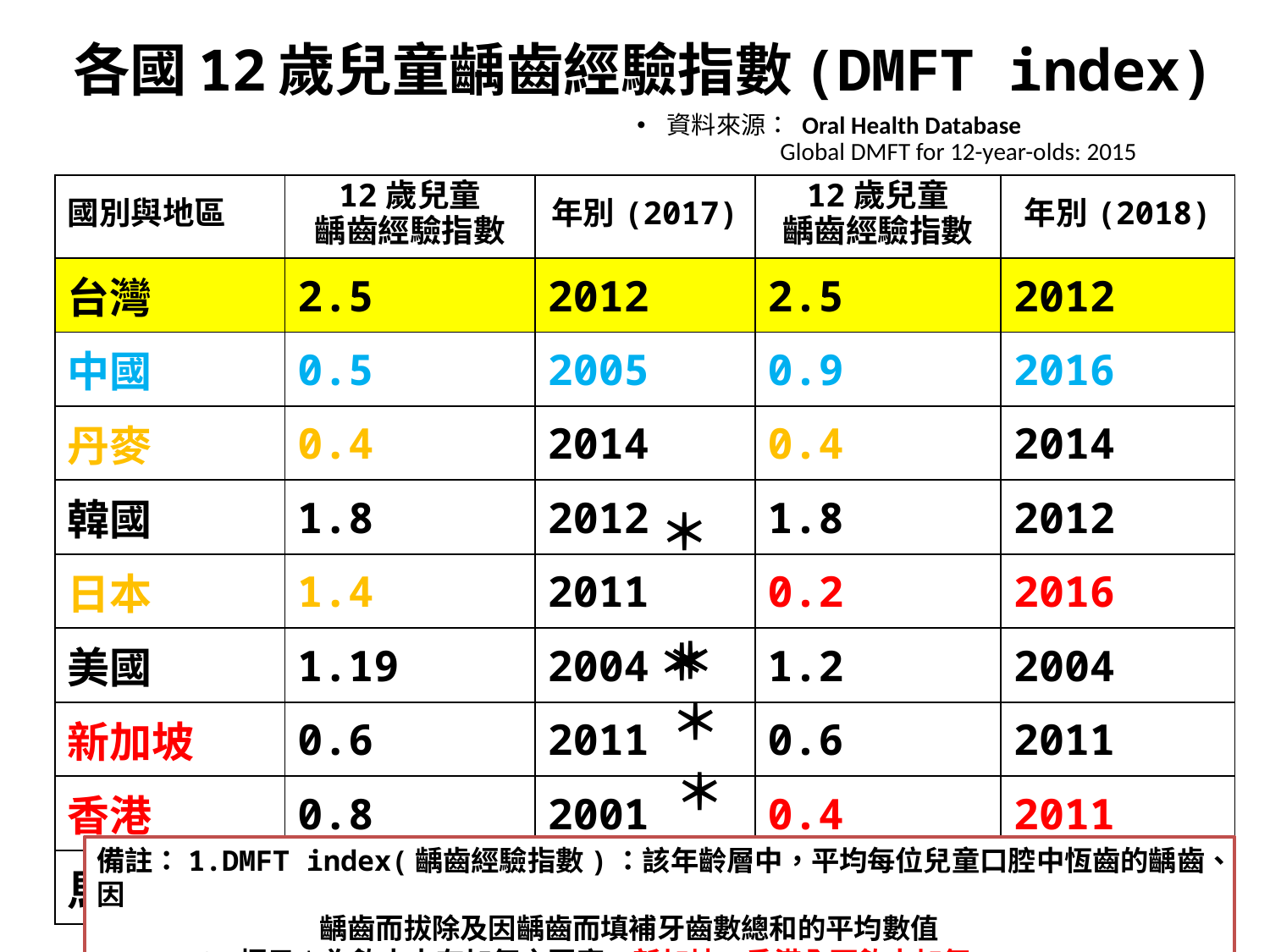

# 各國12歲兒童齲齒經驗指數(DMFT index)
資料來源： Oral Health Database
                          Global DMFT for 12-year-olds: 2015
| 國別與地區 | 12歲兒童 齲齒經驗指數 | 年別(2017) | 12歲兒童 齲齒經驗指數 | 年別(2018) |
| --- | --- | --- | --- | --- |
| 台灣 | 2.5 | 2012 | 2.5 | 2012 |
| 中國 | 0.5 | 2005 | 0.9 | 2016 |
| 丹麥 | 0.4 | 2014 | 0.4 | 2014 |
| 韓國 | 1.8 | 2012 | 1.8 | 2012 |
| 日本 | 1.4 | 2011 | 0.2 | 2016 |
| 美國 | 1.19 | 2004 | 1.2 | 2004 |
| 新加坡 | 0.6 | 2011 | 0.6 | 2011 |
| 香港 | 0.8 | 2001 | 0.4 | 2011 |
| 馬來西亞 | 1.1 | 2007 | 0.8 | 2017 |
 ＊
 ＊
＊
＊
＊
備註：1.DMFT index(齲齒經驗指數)：該年齡層中，平均每位兒童口腔中恆齒的齲齒、因
                                  齲齒而拔除及因齲齒而填補牙齒數總和的平均數值
      2.標示＊為飲水中有加氟之國家，新加坡、香港全面飲水加氟
9